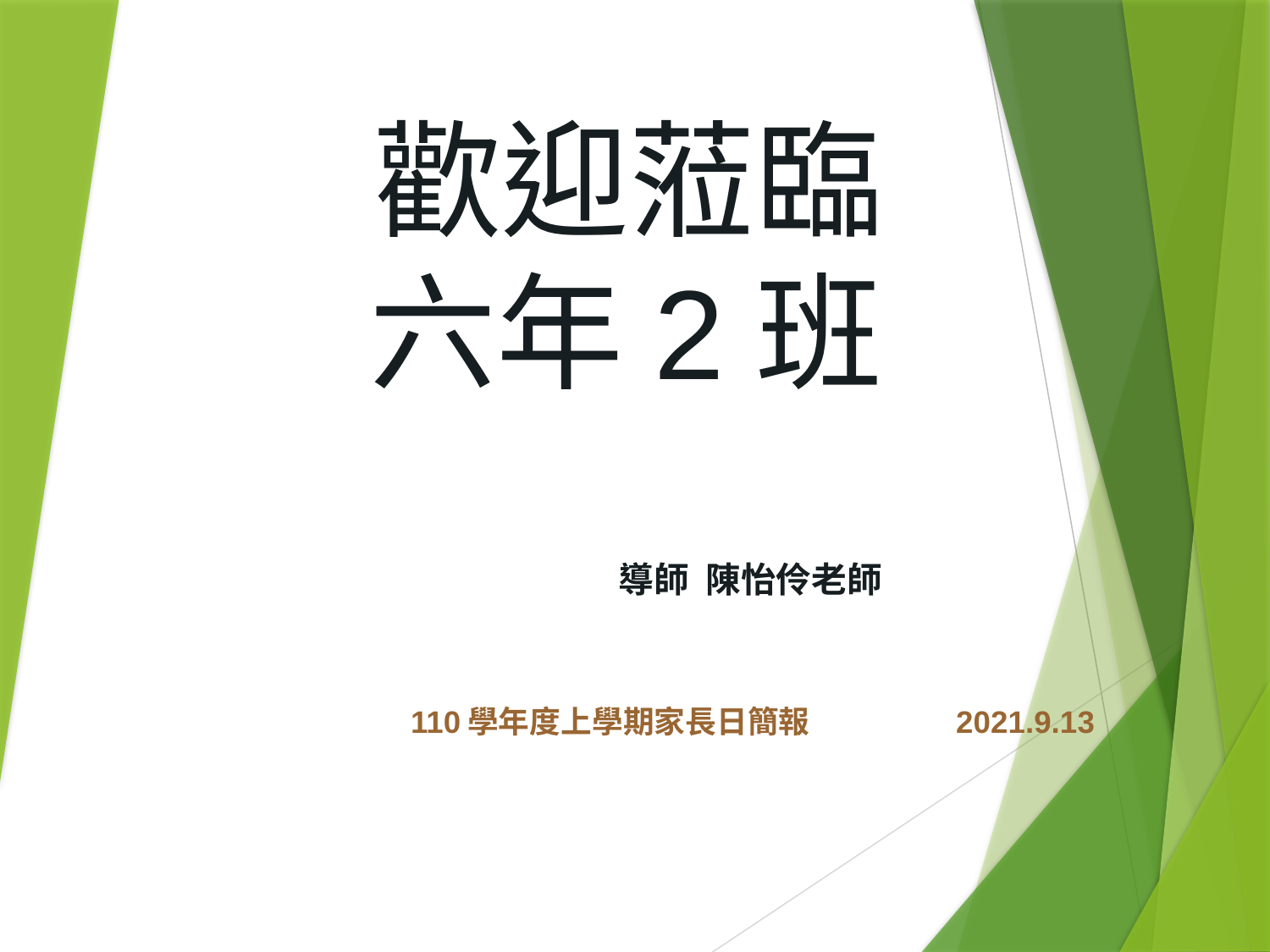

# 歡迎蒞臨 六年2班 導師  陳怡伶老師
110學年度上學期家長日簡報                    2021.9.13